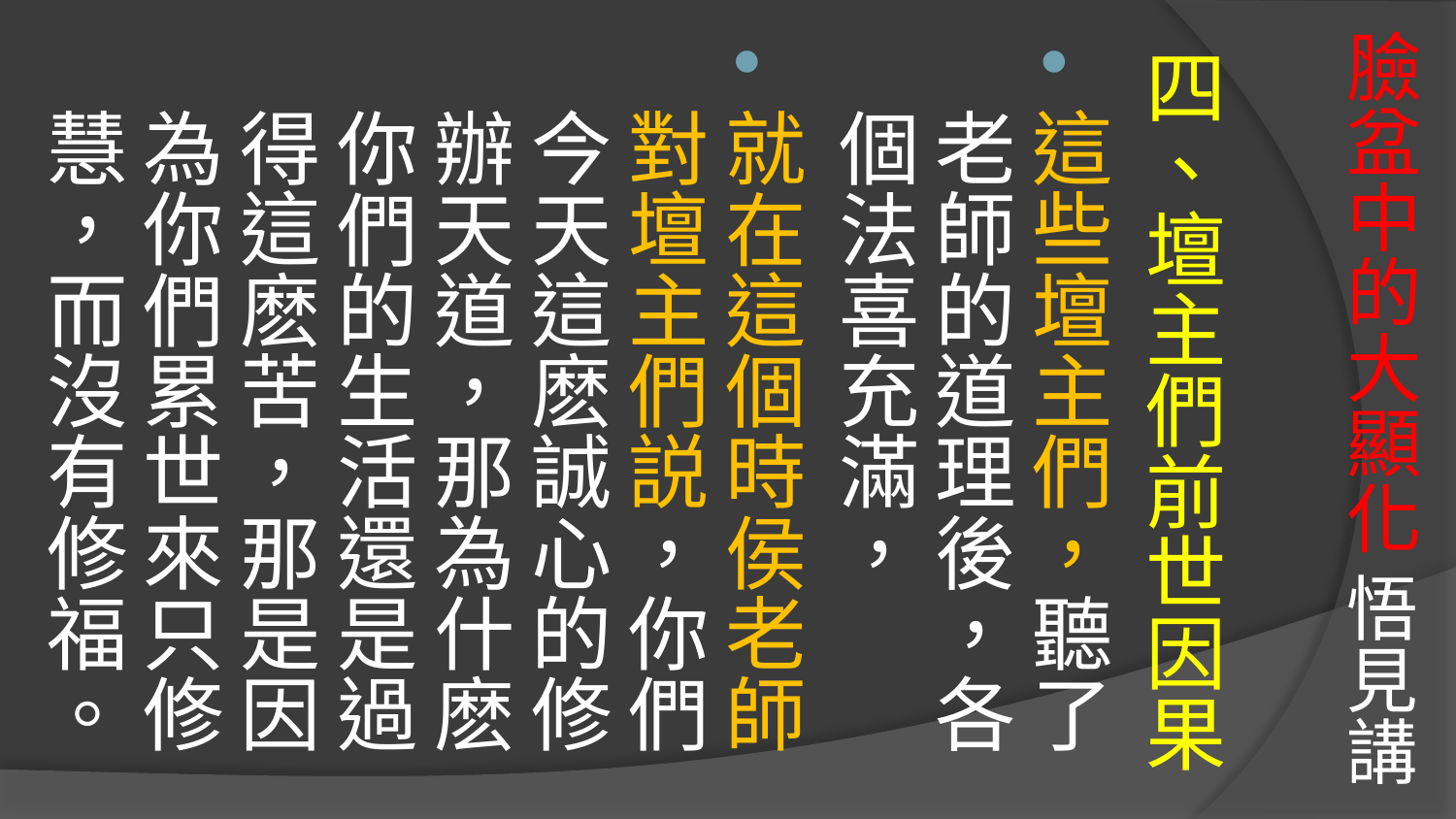

# 臉盆中的大顯化 悟見講
四、壇主們前世因果
這些壇主們，聽了老師的道理後，各個法喜充滿，
就在這個時侯老師對壇主們説，你們今天這麽誠心的修辦天道，那為什麽你們的生活還是過得這麽苦，那是因為你們累世來只修慧，而沒有修福。